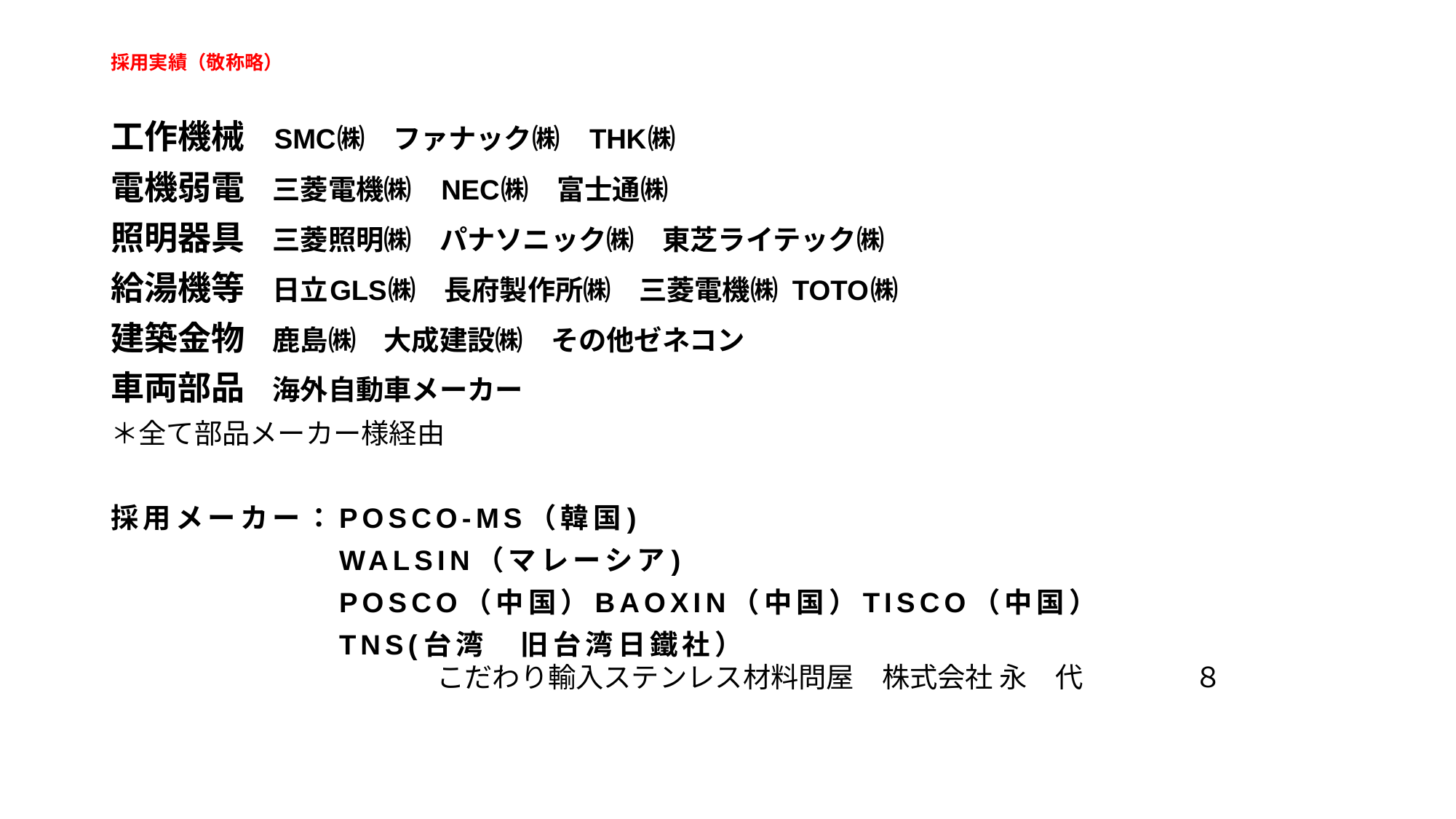

# 採用実績（敬称略）
工作機械　SMC㈱　ファナック㈱　THK㈱
電機弱電　三菱電機㈱　NEC㈱　富士通㈱
照明器具　三菱照明㈱　パナソニック㈱　東芝ライテック㈱
給湯機等　日立GLS㈱　長府製作所㈱　三菱電機㈱  TOTO㈱
建築金物　鹿島㈱　大成建設㈱　その他ゼネコン
車両部品　海外自動車メーカー
＊全て部品メーカー様経由

採用メーカー：POSCO-MS（韓国)
　　　　　　　WALSIN（マレーシア)
　　　　　　　POSCO（中国）BAOXIN（中国）TISCO（中国）
　　　　　　　TNS(台湾　旧台湾日鐵社）
                                                 　　　　  　　　　　　　　　　　　　　　　　　　　　　　　　　　　　　　こだわり輸入ステンレス材料問屋　株式会社 永　代　　　　８